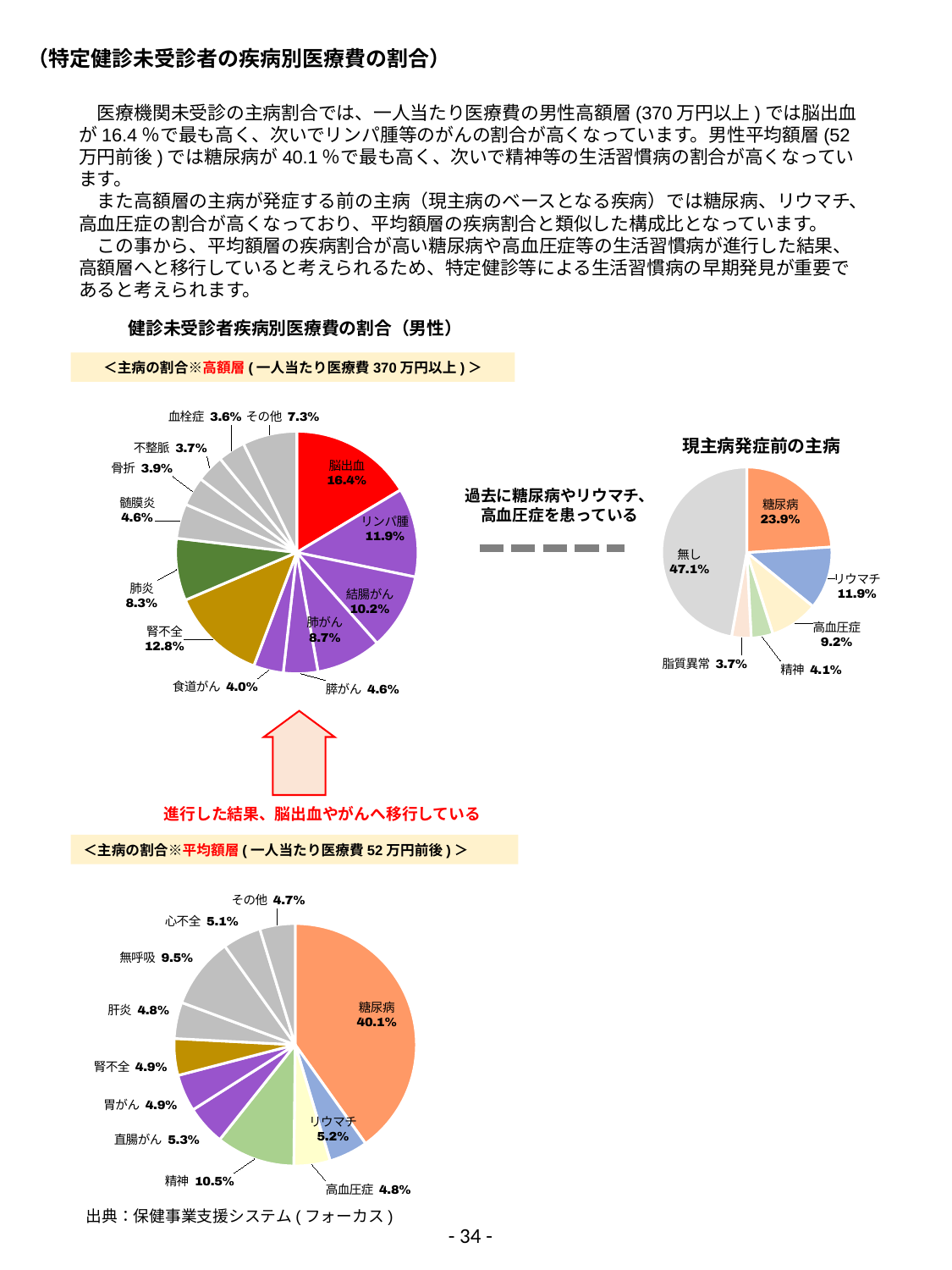

（特定健診未受診者の疾病別医療費の割合）
　医療機関未受診の主病割合では、一人当たり医療費の男性高額層(370万円以上)では脳出血が16.4％で最も高く、次いでリンパ腫等のがんの割合が高くなっています。男性平均額層(52万円前後)では糖尿病が40.1％で最も高く、次いで精神等の生活習慣病の割合が高くなっています。
　また高額層の主病が発症する前の主病（現主病のベースとなる疾病）では糖尿病、リウマチ、高血圧症の割合が高くなっており、平均額層の疾病割合と類似した構成比となっています。
　この事から、平均額層の疾病割合が高い糖尿病や高血圧症等の生活習慣病が進行した結果、高額層へと移行していると考えられるため、特定健診等による生活習慣病の早期発見が重要であると考えられます。
健診未受診者疾病別医療費の割合（男性）
＜主病の割合※高額層(一人当たり医療費370万円以上)＞

### Chart

| Category | 割合 |
|---|---|
| 脳出血 | 0.1636958577724069 |
| リンパ腫 | 0.11876375259130711 |
| 結腸がん | 0.10217210608976829 |
| 肺がん | 0.0872795532302098 |
| 膵がん | 0.04607046491403666 |
| 食道がん | 0.03979007038880334 |
| 腎不全 | 0.12796800166511565 |
| 肺炎 | 0.0831010371441558 |
| 髄膜炎 | 0.04624336434132308 |
| 骨折 | 0.038691319283790576 |
| 不整脈 | 0.037095907050199856 |
| 血栓症 | 0.03649197255432741 |
| その他 | 0.07263659297455553 |
現主病発症前の主病

### Chart

| Category | 割合 |
|---|---|
| 糖尿病 | 0.23943765068024905 |
| リウマチ | 0.11876375259130711 |
| 高血圧症 | 0.09211297079659746 |
| 精神 | 0.041408684735320195 |
| 脂質異常 | 0.037095907050199856 |
| 無し | 0.4711810341463263 |
過去に糖尿病やリウマチ、
高血圧症を患っている

進行した結果、脳出血やがんへ移行している
＜主病の割合※平均額層(一人当たり医療費52万円前後)＞

### Chart

| Category | 割合 |
|---|---|
| 糖尿病 | 0.4014188333651328 |
| リウマチ | 0.05195547306972558 |
| 高血圧症 | 0.04847969750056372 |
| 精神 | 0.10522725038882047 |
| 直腸がん | 0.052837184920511024 |
| 胃がん | 0.049372972785457825 |
| 腎不全 | 0.04897499792821806 |
| 肝炎 | 0.04847198854449128 |
| 無呼吸 | 0.09458792738934275 |
| 心不全 | 0.05137344688625628 |
| その他 | 0.04730022722148024 |
出典：保健事業支援システム(フォーカス)
- 34 -